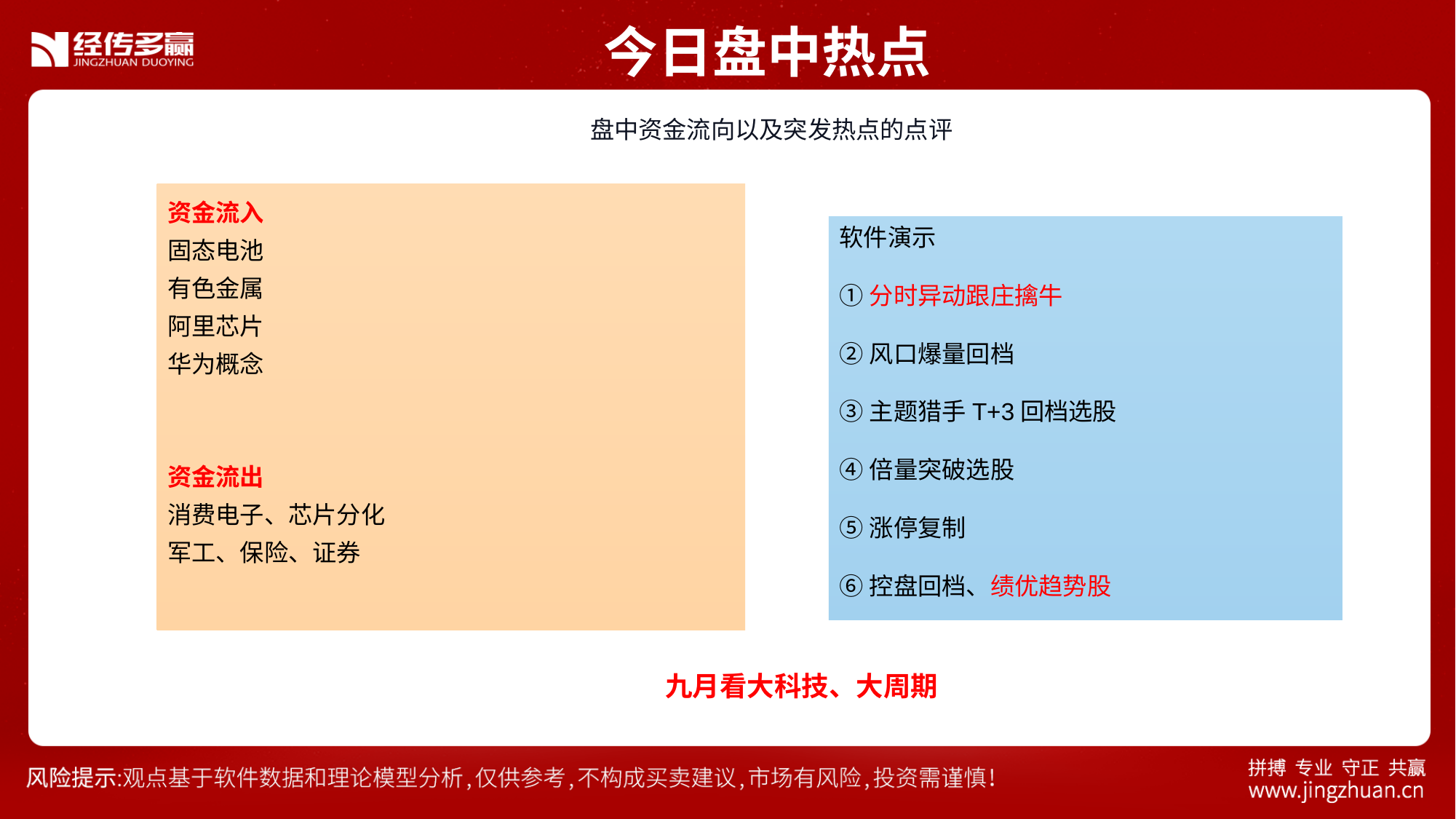

今日盘中热点
          盘中资金流向以及突发热点的点评

资金流入
固态电池
有色金属
阿里芯片
华为概念

资金流出
消费电子、芯片分化
军工、保险、证券
软件演示

①分时异动跟庄擒牛

②风口爆量回档

③主题猎手T+3回档选股

④倍量突破选股

⑤涨停复制

⑥控盘回档、绩优趋势股

九月看大科技、大周期